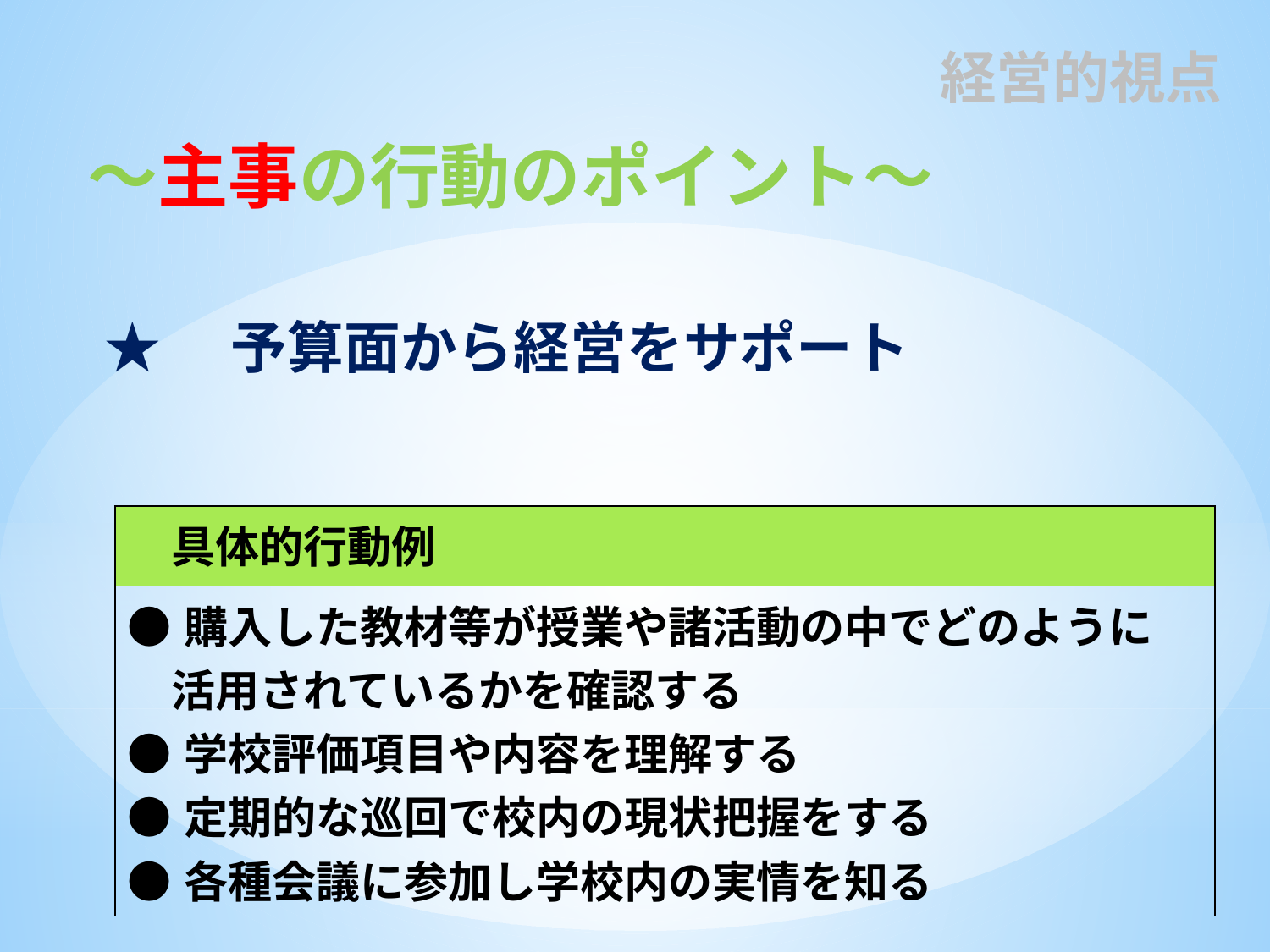

# 経営的視点
～主事の行動のポイント～
★　予算面から経営をサポート
| 具体的行動例 |
| --- |
| ●購入した教材等が授業や諸活動の中でどのように 　活用されているかを確認する ●学校評価項目や内容を理解する ●定期的な巡回で校内の現状把握をする ●各種会議に参加し学校内の実情を知る |